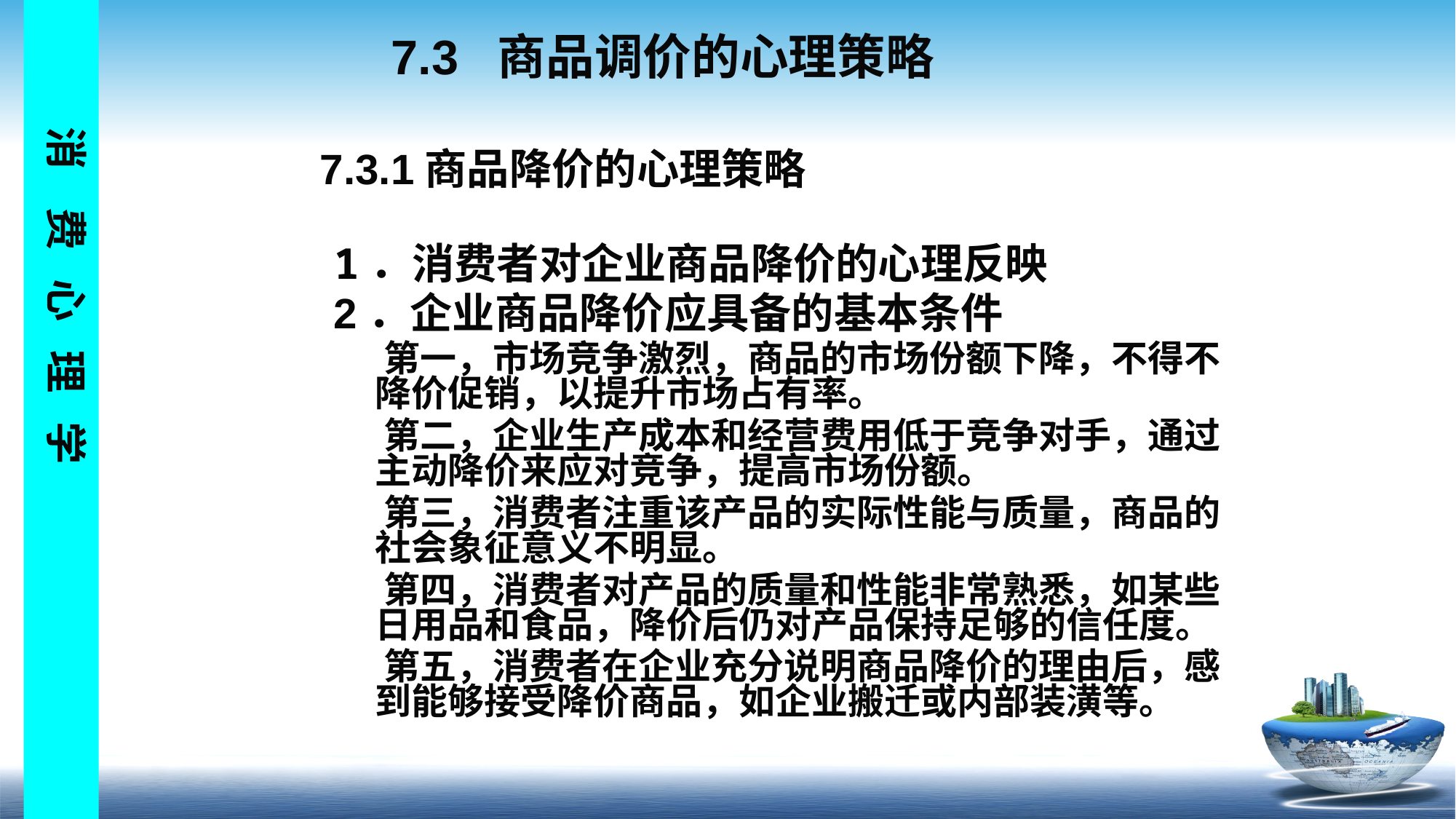

# 7.3  商品调价的心理策略
7.3.1商品降价的心理策略
1．消费者对企业商品降价的心理反映
2．企业商品降价应具备的基本条件
     第一，市场竞争激烈，商品的市场份额下降，不得不降价促销，以提升市场占有率。
     第二，企业生产成本和经营费用低于竞争对手，通过主动降价来应对竞争，提高市场份额。
     第三，消费者注重该产品的实际性能与质量，商品的社会象征意义不明显。
     第四，消费者对产品的质量和性能非常熟悉，如某些日用品和食品，降价后仍对产品保持足够的信任度。
     第五，消费者在企业充分说明商品降价的理由后，感到能够接受降价商品，如企业搬迁或内部装潢等。